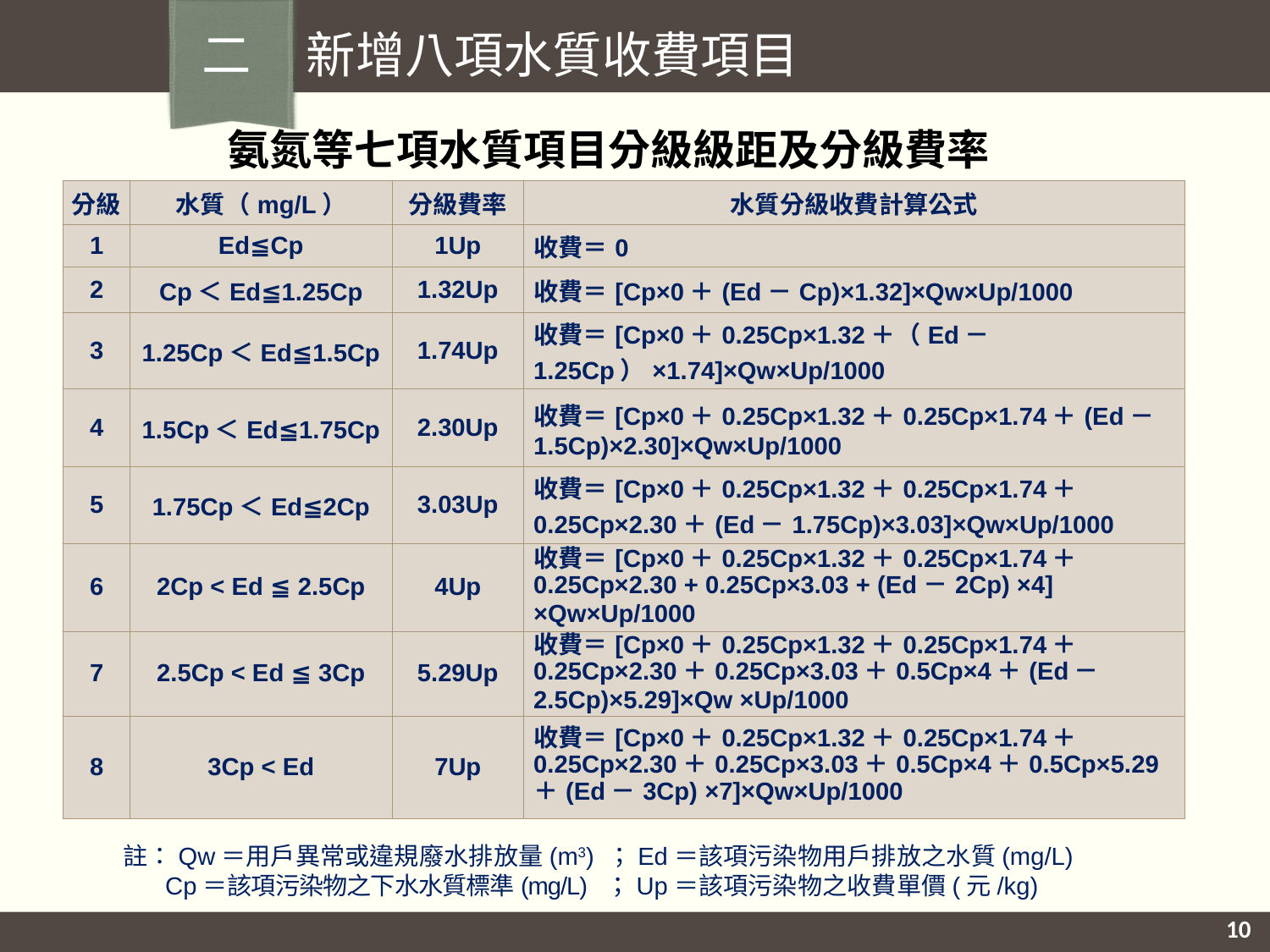

二     新增八項水質收費項目
氨氮等七項水質項目分級級距及分級費率
| 分級 | 水質（mg/L） | 分級費率 | 水質分級收費計算公式 |
| --- | --- | --- | --- |
| 1 | Ed≦Cp | 1Up | 收費＝0 |
| 2 | Cp＜Ed≦1.25Cp | 1.32Up | 收費＝[Cp×0＋(Ed－Cp)×1.32]×Qw×Up/1000 |
| 3 | 1.25Cp＜Ed≦1.5Cp | 1.74Up | 收費＝[Cp×0＋0.25Cp×1.32＋（Ed－1.25Cp）×1.74]×Qw×Up/1000 |
| 4 | 1.5Cp＜Ed≦1.75Cp | 2.30Up | 收費＝[Cp×0＋0.25Cp×1.32＋0.25Cp×1.74＋(Ed－1.5Cp)×2.30]×Qw×Up/1000 |
| 5 | 1.75Cp＜Ed≦2Cp | 3.03Up | 收費＝[Cp×0＋0.25Cp×1.32＋0.25Cp×1.74＋0.25Cp×2.30＋(Ed－1.75Cp)×3.03]×Qw×Up/1000 |
| 6 | 2Cp < Ed ≦ 2.5Cp | 4Up | 收費＝[Cp×0＋0.25Cp×1.32＋0.25Cp×1.74＋0.25Cp×2.30 + 0.25Cp×3.03 + (Ed－2Cp) ×4] ×Qw×Up/1000 |
| 7 | 2.5Cp < Ed ≦ 3Cp | 5.29Up | 收費＝[Cp×0＋0.25Cp×1.32＋0.25Cp×1.74＋0.25Cp×2.30＋0.25Cp×3.03＋0.5Cp×4＋(Ed－2.5Cp)×5.29]×Qw ×Up/1000 |
| 8 | 3Cp < Ed | 7Up | 收費＝[Cp×0＋0.25Cp×1.32＋0.25Cp×1.74＋0.25Cp×2.30＋0.25Cp×3.03＋0.5Cp×4＋0.5Cp×5.29＋(Ed－3Cp) ×7]×Qw×Up/1000 |

註：Qw＝用戶異常或違規廢水排放量(m3) ；Ed＝該項污染物用戶排放之水質(mg/L)
Cp＝該項污染物之下水水質標準(mg/L)  ；Up＝該項污染物之收費單價(元/kg)
10